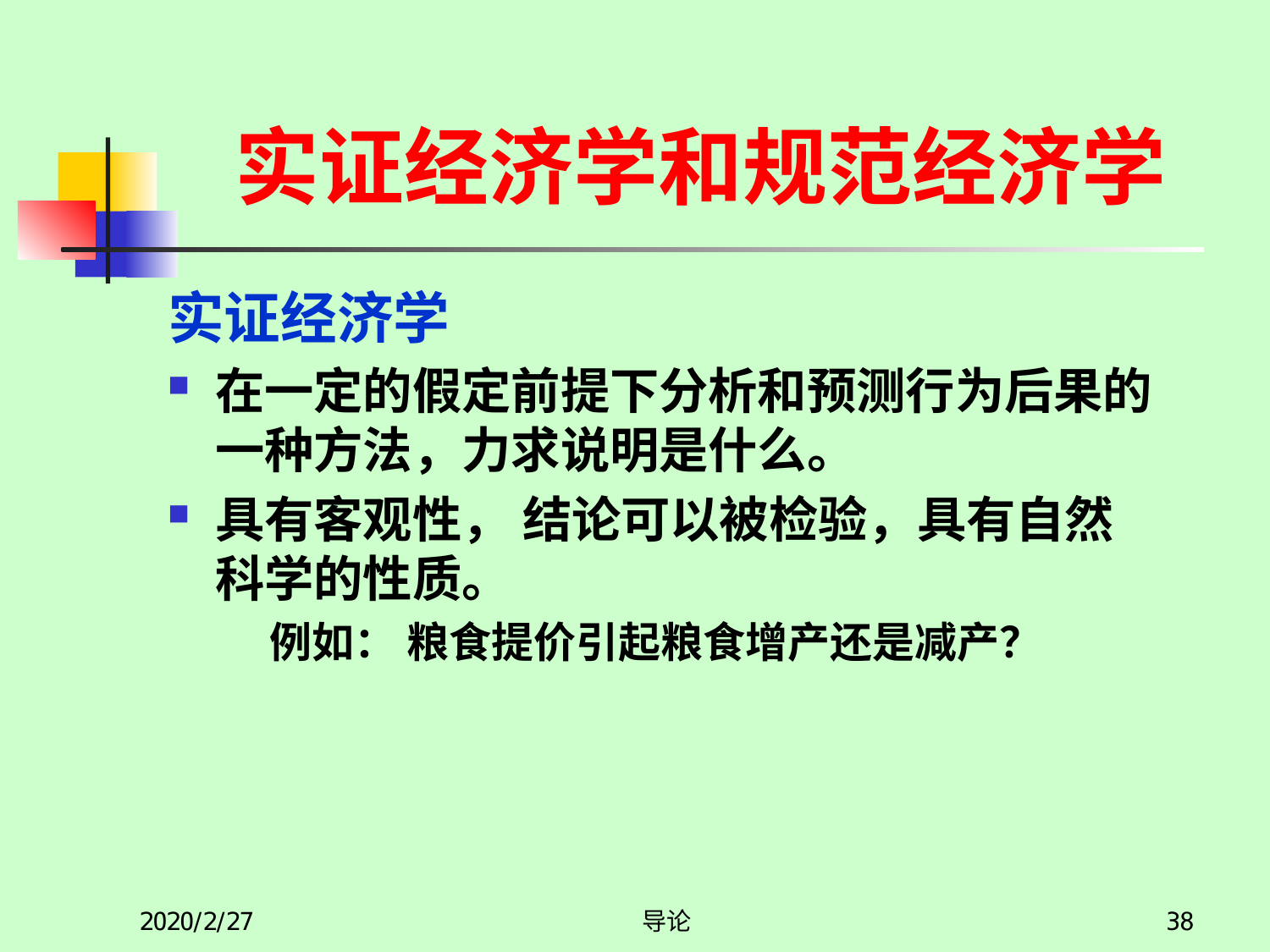

# 实证经济学和规范经济学
实证经济学
在一定的假定前提下分析和预测行为后果的一种方法，力求说明是什么。
具有客观性， 结论可以被检验，具有自然科学的性质。
   例如： 粮食提价引起粮食增产还是减产？
2020/2/27
导论
38